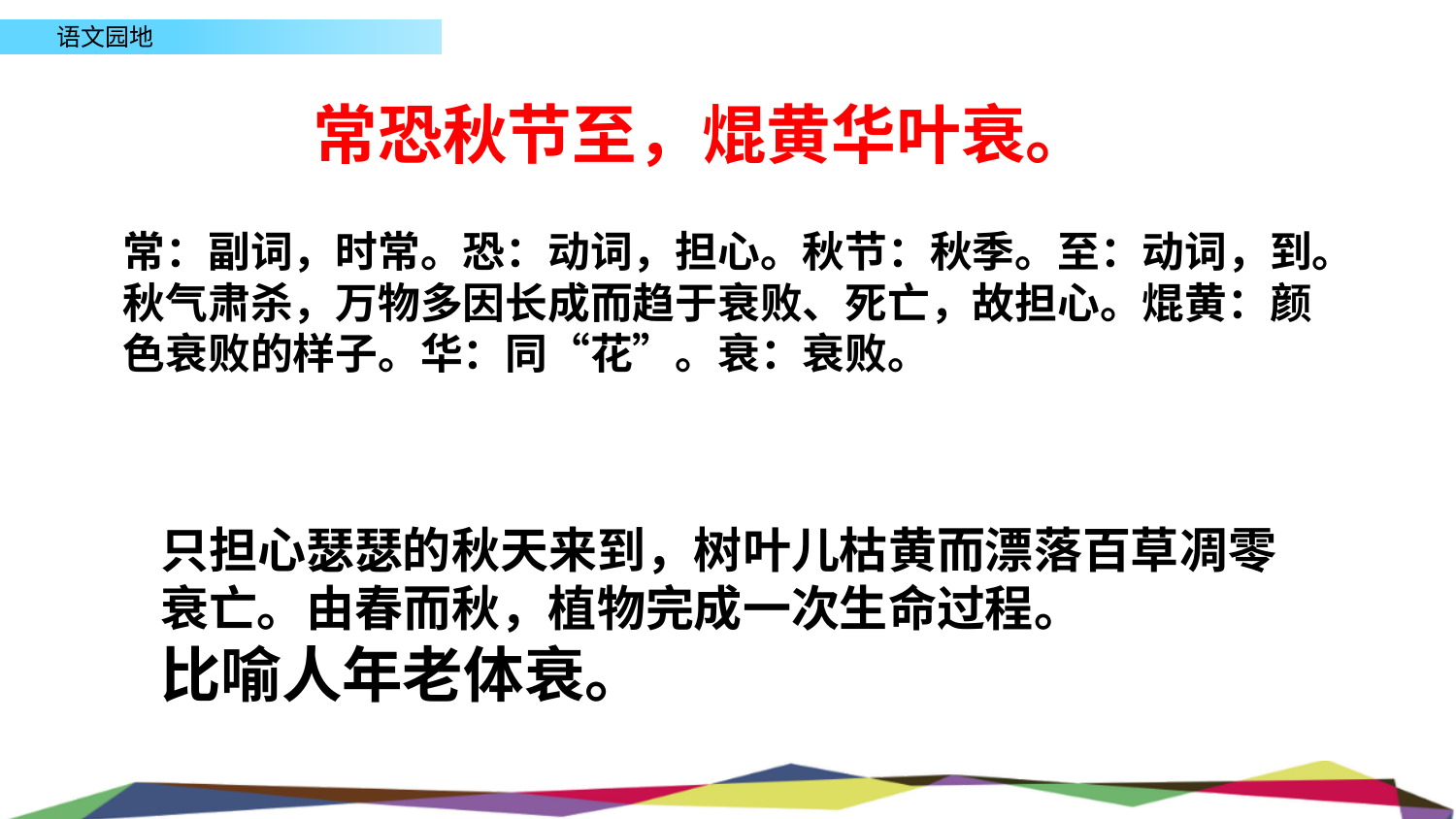

常恐秋节至，焜黄华叶衰。
常：副词，时常。恐：动词，担心。秋节：秋季。至：动词，到。秋气肃杀，万物多因长成而趋于衰败、死亡，故担心。焜黄：颜色衰败的样子。华：同“花”。衰：衰败。
只担心瑟瑟的秋天来到，树叶儿枯黄而漂落百草凋零衰亡。由春而秋，植物完成一次生命过程。
比喻人年老体衰。